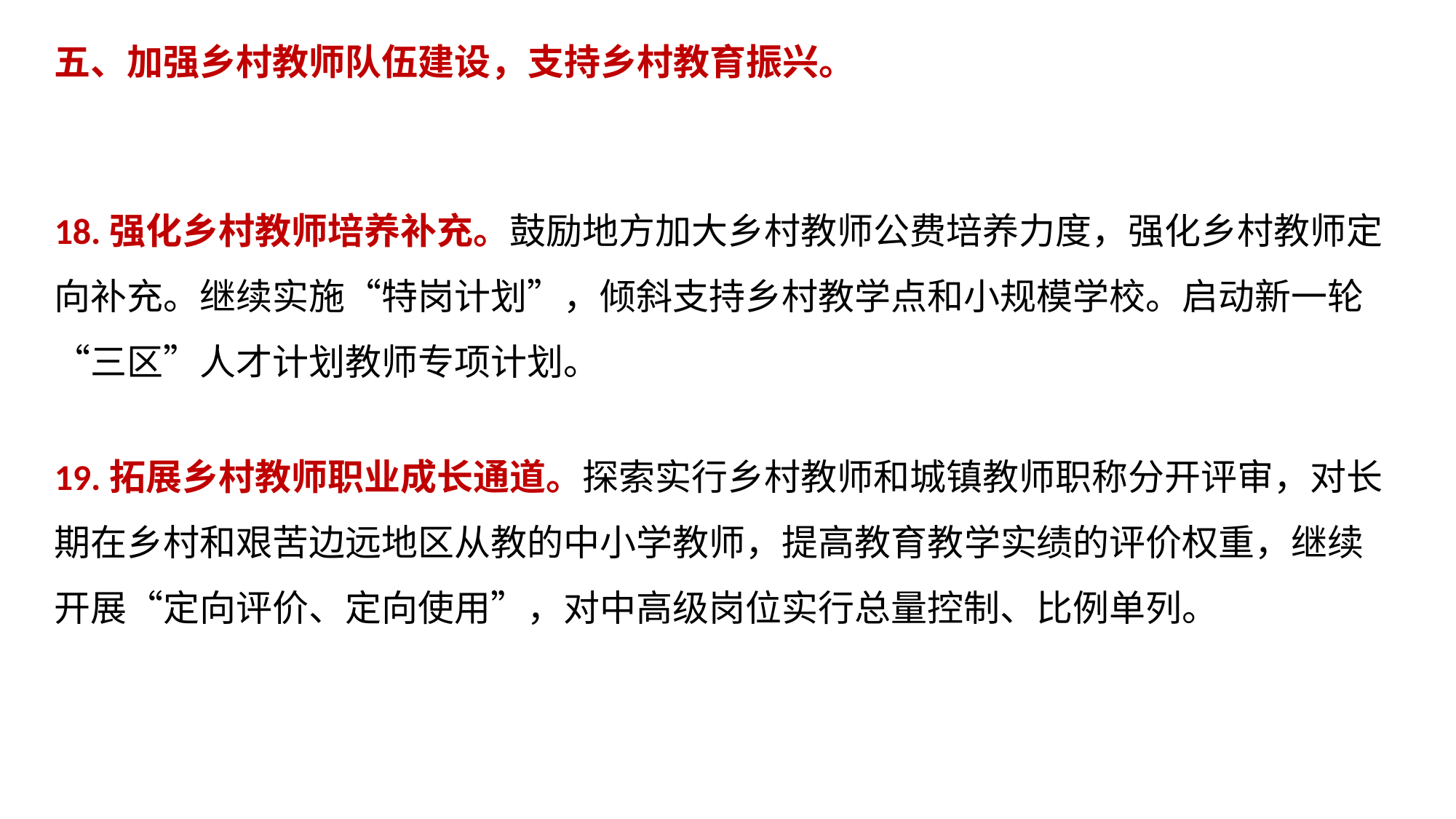

五、加强乡村教师队伍建设，支持乡村教育振兴。
18.强化乡村教师培养补充。鼓励地方加大乡村教师公费培养力度，强化乡村教师定向补充。继续实施“特岗计划”，倾斜支持乡村教学点和小规模学校。启动新一轮“三区”人才计划教师专项计划。

19.拓展乡村教师职业成长通道。探索实行乡村教师和城镇教师职称分开评审，对长期在乡村和艰苦边远地区从教的中小学教师，提高教育教学实绩的评价权重，继续开展“定向评价、定向使用”，对中高级岗位实行总量控制、比例单列。